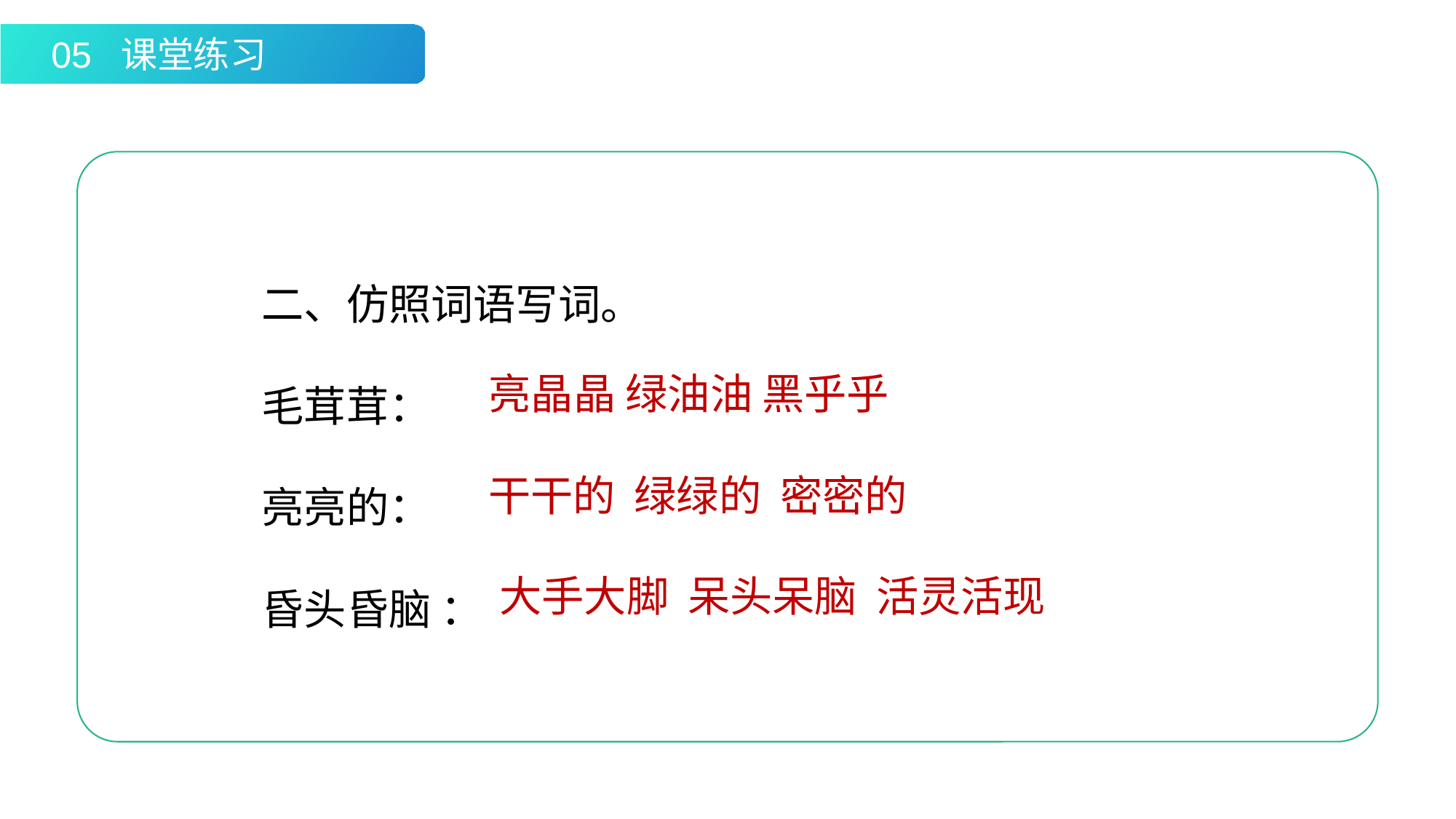

05  课堂练习
二、仿照词语写词。
毛茸茸：
亮亮的：
昏头昏脑 ：
亮晶晶 绿油油 黑乎乎
干干的  绿绿的  密密的
大手大脚  呆头呆脑  活灵活现